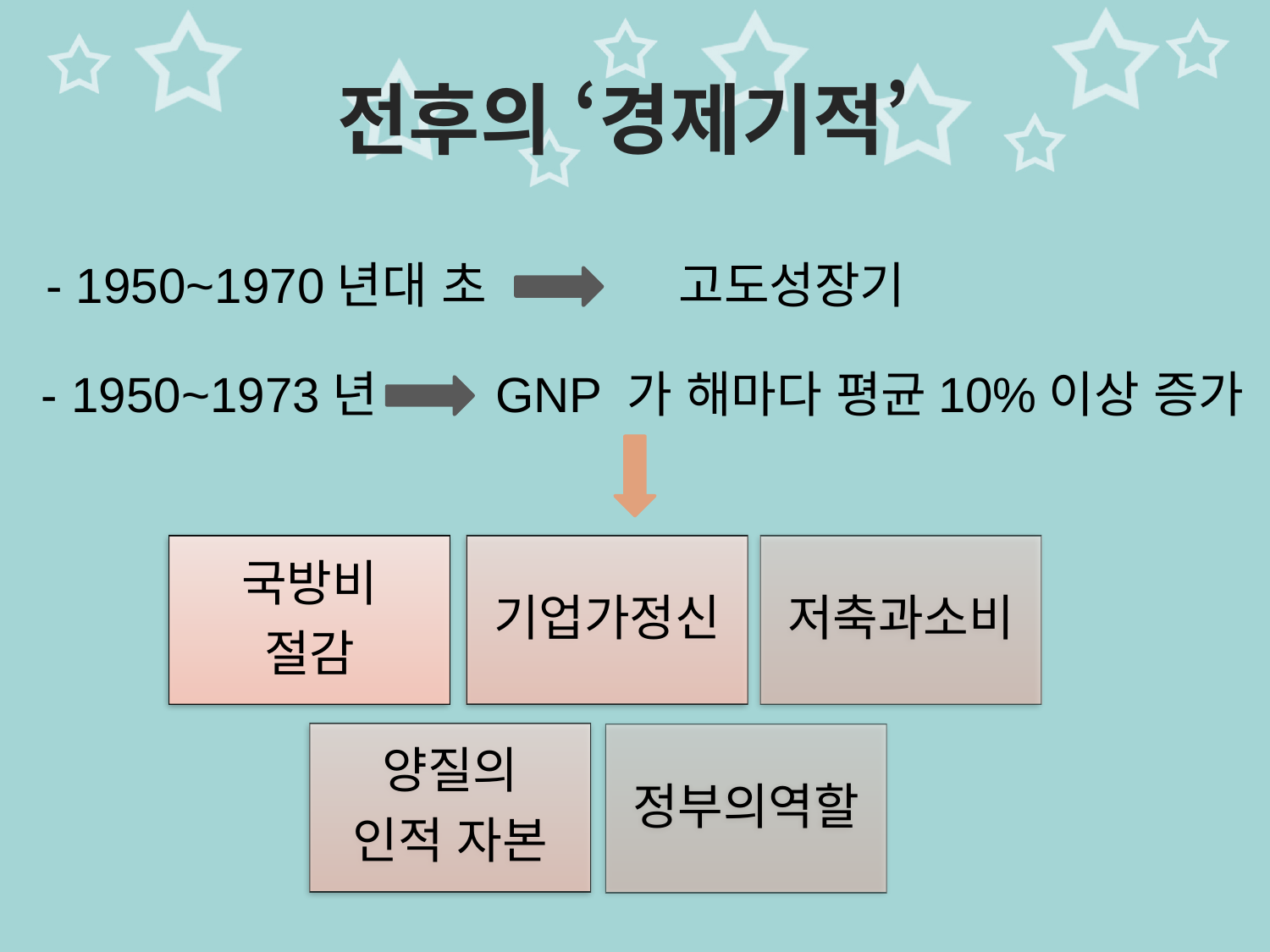

# 전후의 ‘경제기적’

- 1950~1970년대 초

고도성장기

- 1950~1973년

GNP 가 해마다 평균10%이상 증가

국방비
절감
기업가정신
양질의
인적 자본
저축과소비
정부의역할